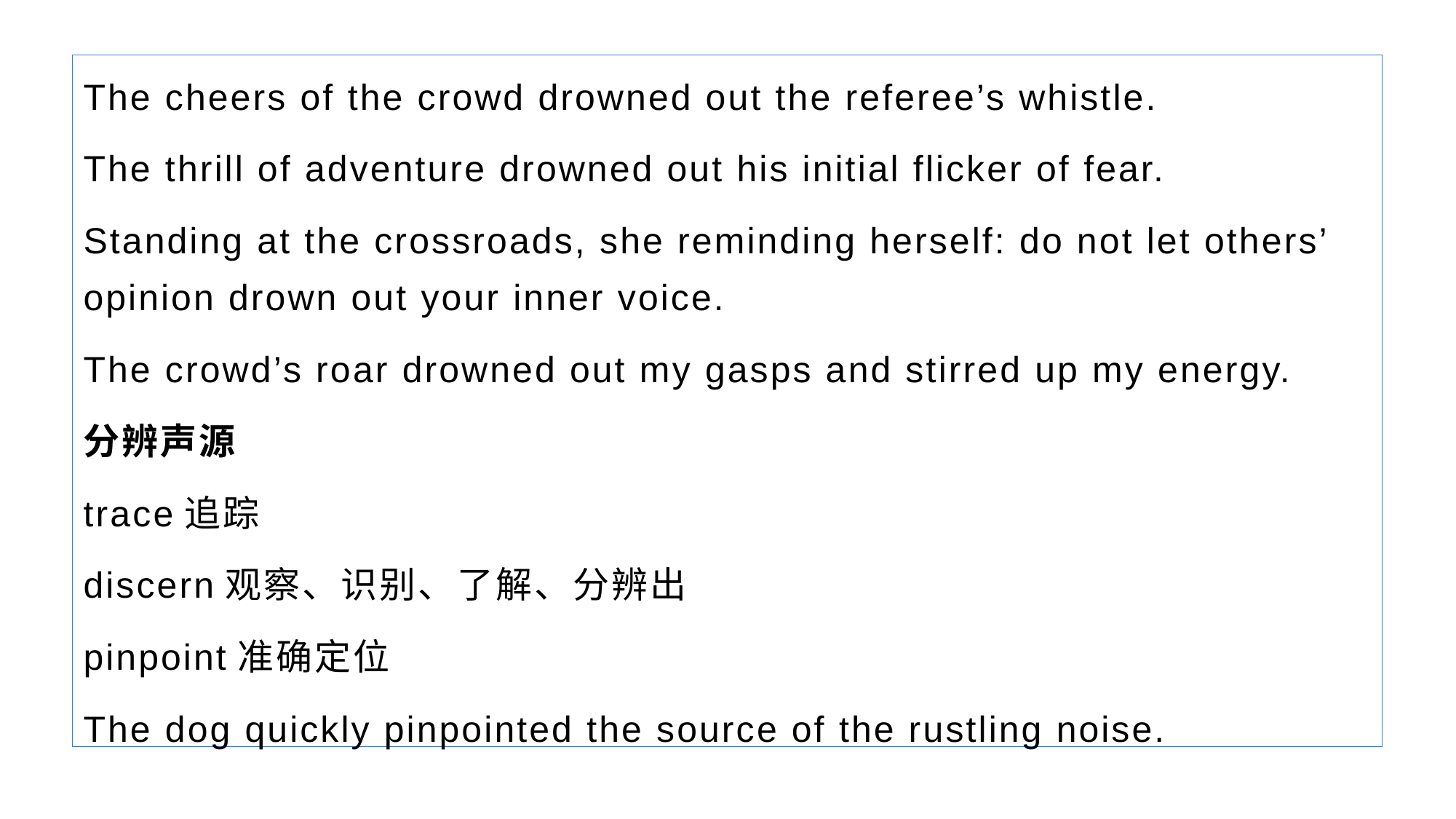

The cheers of the crowd drowned out the referee’s whistle.
The thrill of adventure drowned out his initial flicker of fear.
Standing at the crossroads, she reminding herself: do not let others’ opinion drown out your inner voice.
The crowd’s roar drowned out my gasps and stirred up my energy.
分辨声源
trace追踪
discern观察、识别、了解、分辨出
pinpoint准确定位
The dog quickly pinpointed the source of the rustling noise.